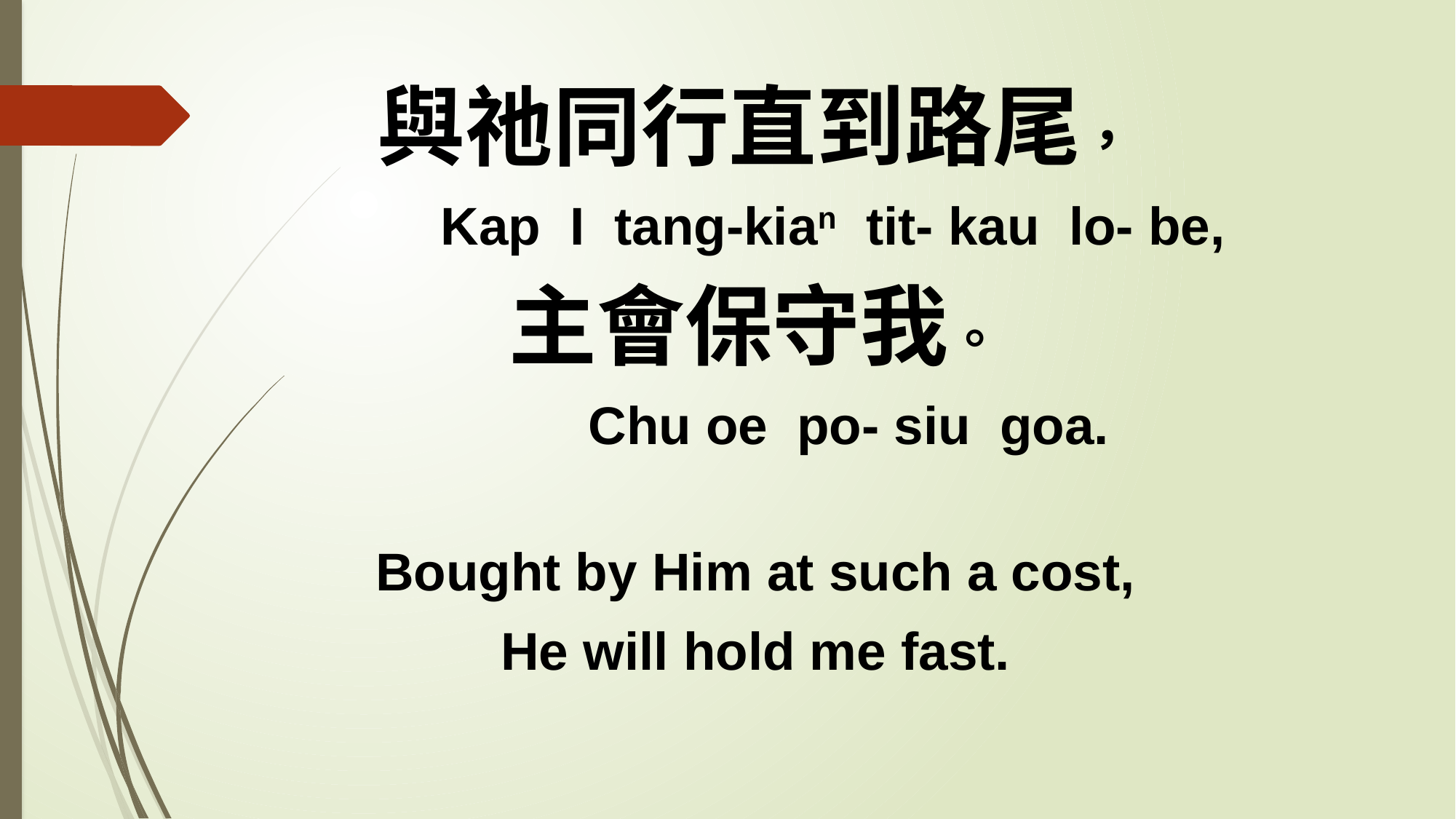

與祂同行直到路尾，
              Kap  I  tang-kian  tit- kau  lo- be,
主會保守我。
                        Chu oe  po- siu  goa.

Bought by Him at such a cost,
He will hold me fast.